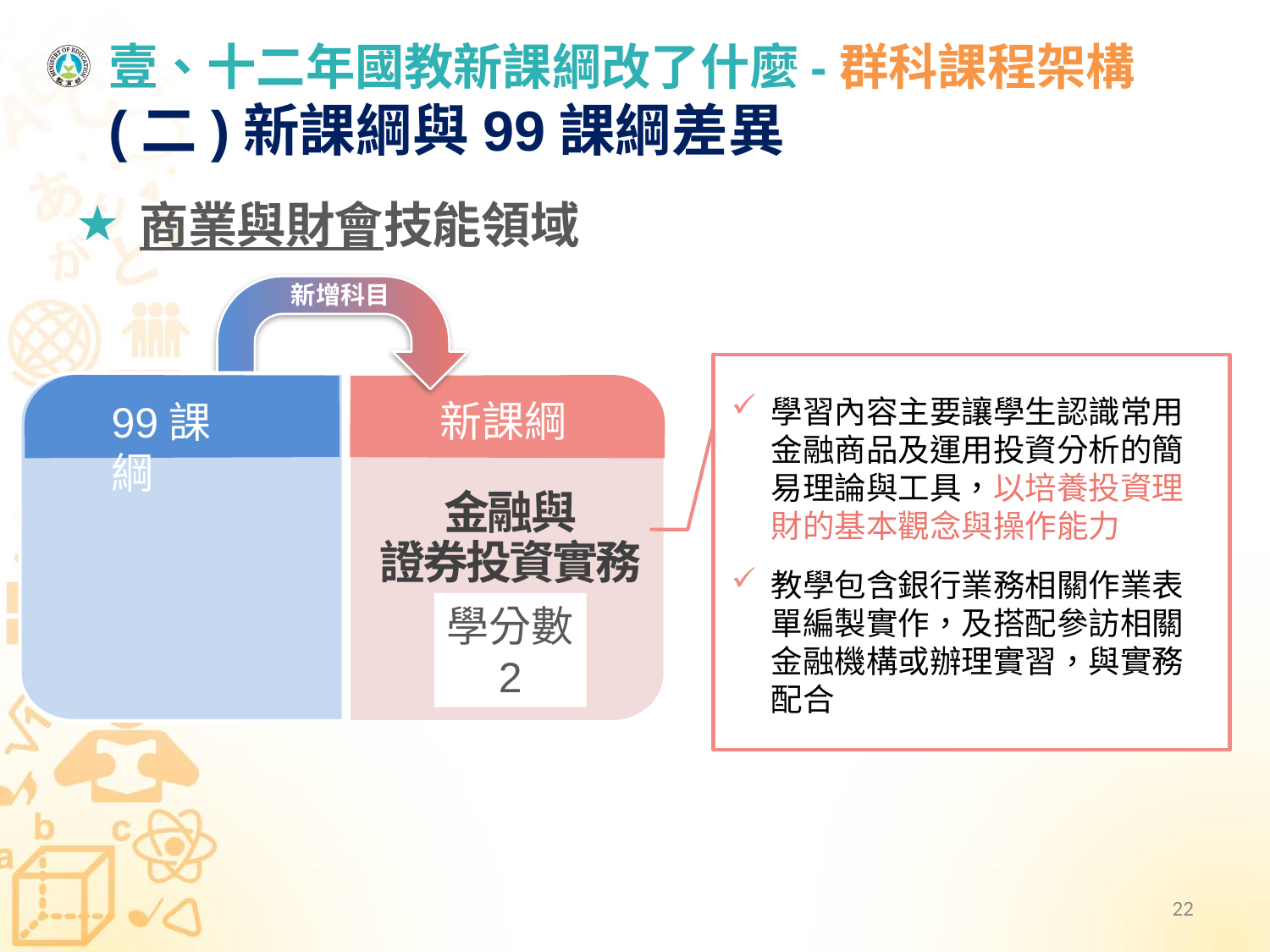

# 壹、十二年國教新課綱改了什麼-群科課程架構 (二)新課綱與99課綱差異
商業與財會技能領域
新增科目

學習內容主要讓學生認識常用金融商品及運用投資分析的簡易理論與工具，以培養投資理財的基本觀念與操作能力
教學包含銀行業務相關作業表單編製實作，及搭配參訪相關金融機構或辦理實習，與實務配合

99課綱

金融與
證券投資實務

新課綱
學分數
2
22